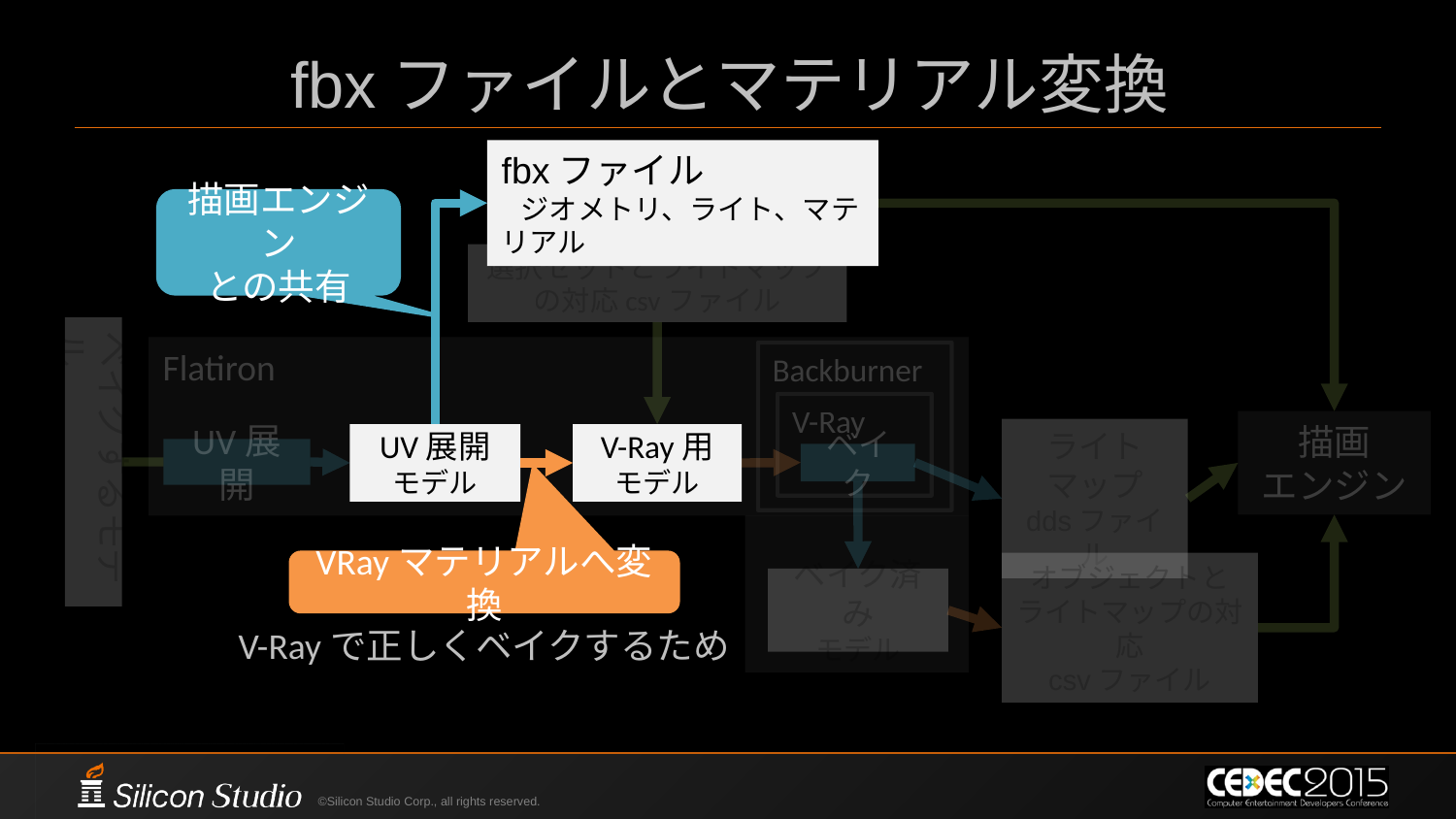

# fbxファイルとマテリアル変換
fbxファイル
  ジオメトリ、ライト、マテリアル
描画エンジン
との共有
選択セットとライトマップ
の対応csvファイル
ベイクするモデル
Flatiron
Backburner
V-Ray
描画
エンジン
ライトマップ
ddsファイル
UV展開
モデル
V-Ray用
モデル
UV展開
ベイク

オブジェクトと
ライトマップの対応
csvファイル
VRayマテリアルへ変換
ベイク済み
モデル
V-Rayで正しくベイクするため